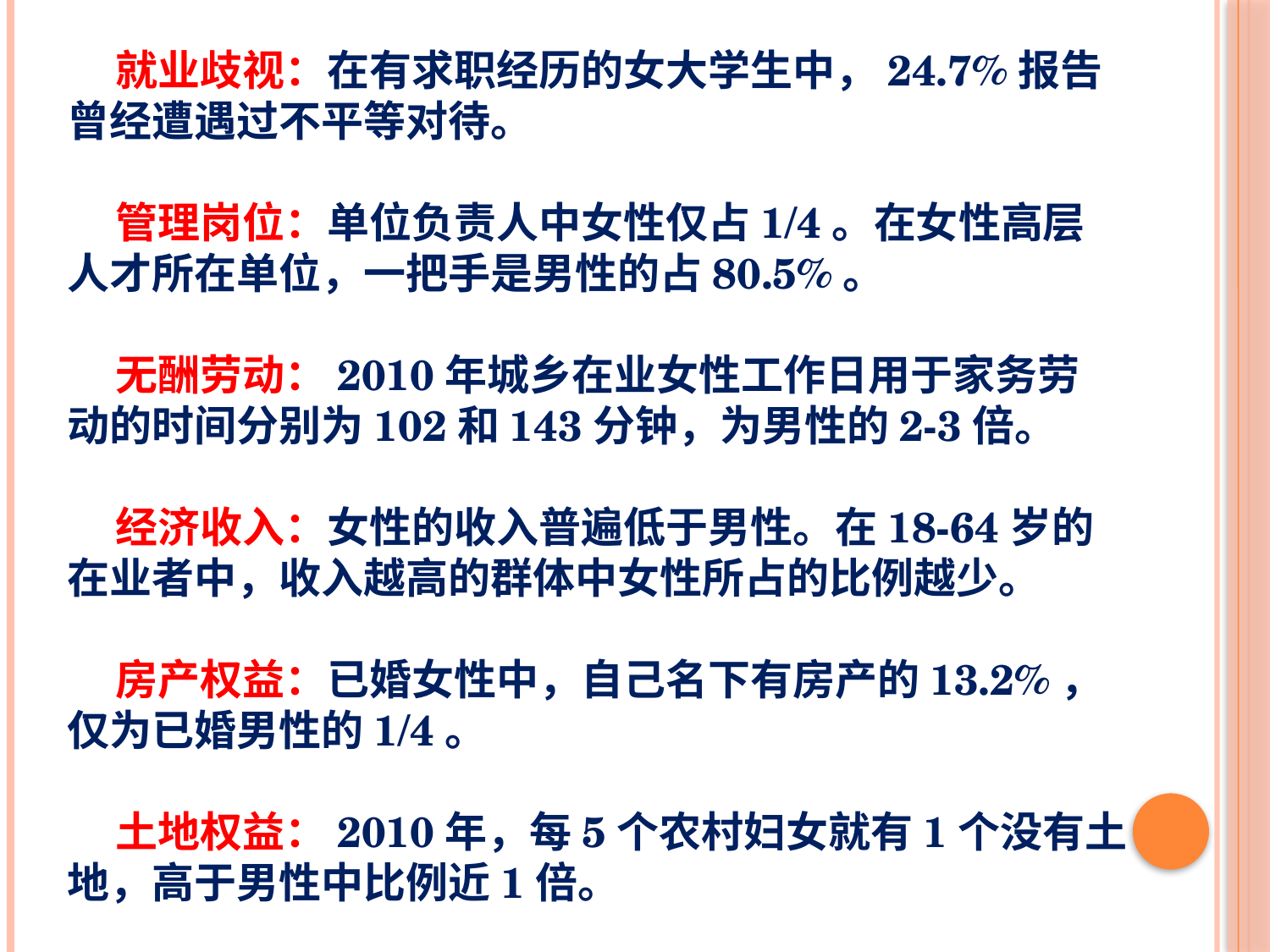

就业歧视：在有求职经历的女大学生中，24.7%报告
曾经遭遇过不平等对待。

    管理岗位：单位负责人中女性仅占1/4。在女性高层
人才所在单位，一把手是男性的占80.5%。

    无酬劳动：2010年城乡在业女性工作日用于家务劳
动的时间分别为102和143分钟，为男性的2-3倍。

    经济收入：女性的收入普遍低于男性。在18-64岁的
在业者中，收入越高的群体中女性所占的比例越少。

    房产权益：已婚女性中，自己名下有房产的13.2%，
仅为已婚男性的1/4。

    土地权益：2010年，每5个农村妇女就有1个没有土
地，高于男性中比例近1倍。